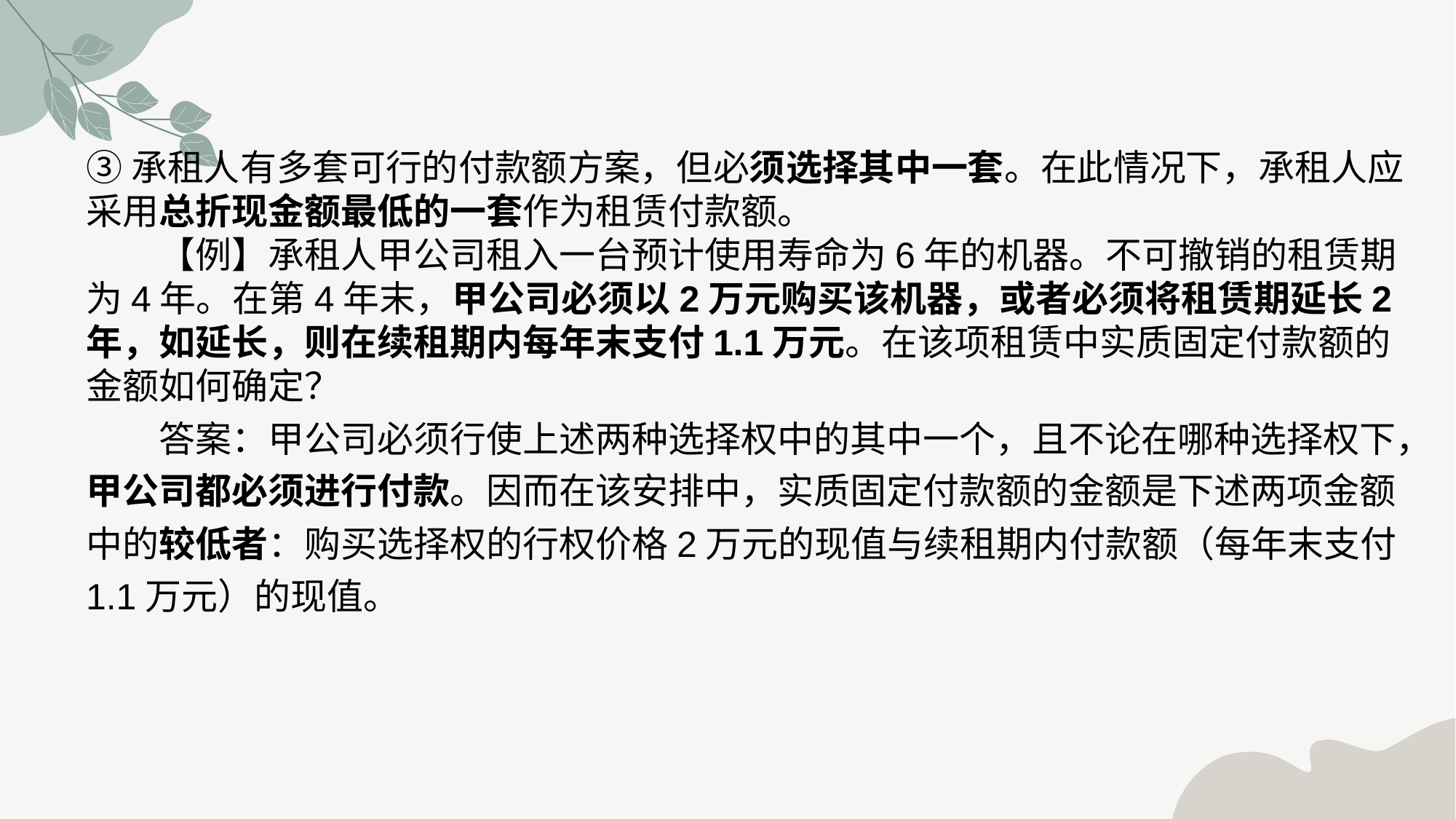

③承租人有多套可行的付款额方案，但必须选择其中一套。在此情况下，承租人应采用总折现金额最低的一套作为租赁付款额。　　【例】承租人甲公司租入一台预计使用寿命为6年的机器。不可撤销的租赁期为4年。在第4年末，甲公司必须以2万元购买该机器，或者必须将租赁期延长2年，如延长，则在续租期内每年末支付1.1万元。在该项租赁中实质固定付款额的金额如何确定？　　答案：甲公司必须行使上述两种选择权中的其中一个，且不论在哪种选择权下，甲公司都必须进行付款。因而在该安排中，实质固定付款额的金额是下述两项金额中的较低者：购买选择权的行权价格2万元的现值与续租期内付款额（每年末支付1.1万元）的现值。